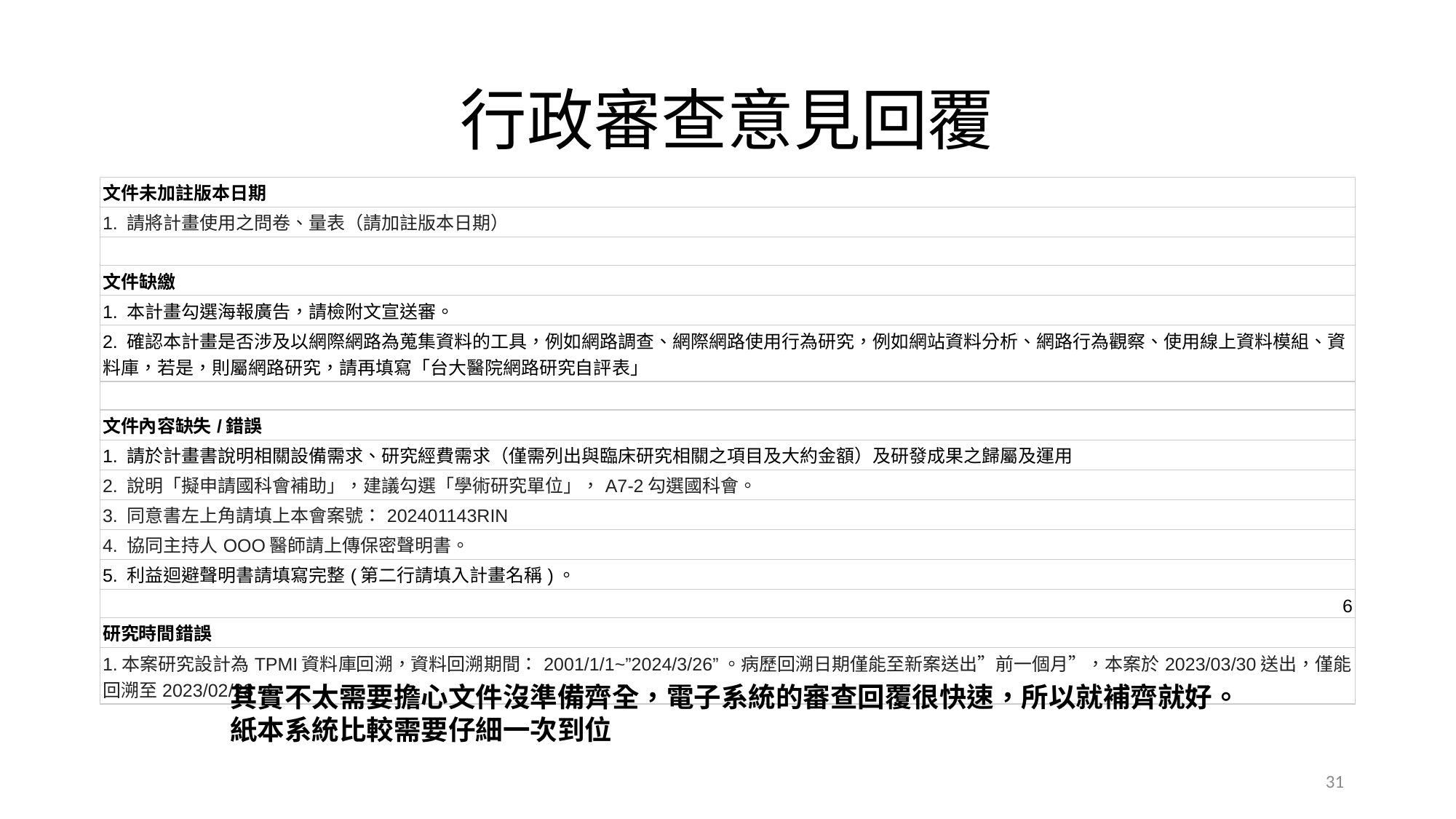

# 行政審查意見回覆
| 文件未加註版本日期 |
| --- |
| 1. 請將計畫使用之問卷、量表（請加註版本日期） |
|  |
| 文件缺繳 |
| 1. 本計畫勾選海報廣告，請檢附文宣送審。 |
| 2. 確認本計畫是否涉及以網際網路為蒐集資料的工具，例如網路調查、網際網路使用行為研究，例如網站資料分析、網路行為觀察、使用線上資料模組、資料庫，若是，則屬網路研究，請再填寫「台大醫院網路研究自評表」 |
|  |
| 文件內容缺失/錯誤 |
| 1. 請於計畫書說明相關設備需求、研究經費需求（僅需列出與臨床研究相關之項目及大約金額）及研發成果之歸屬及運用 |
| 2. 說明「擬申請國科會補助」，建議勾選「學術研究單位」，A7-2勾選國科會。 |
| 3. 同意書左上角請填上本會案號：202401143RIN |
| 4. 協同主持人OOO醫師請上傳保密聲明書。 |
| 5. 利益迴避聲明書請填寫完整(第二行請填入計畫名稱)。 |
| 6 |
| 研究時間錯誤 |
| 1.本案研究設計為TPMI資料庫回溯，資料回溯期間：2001/1/1~”2024/3/26”。病歷回溯日期僅能至新案送出”前一個月”，本案於2023/03/30送出，僅能回溯至2023/02/28。 |
其實不太需要擔心文件沒準備齊全，電子系統的審查回覆很快速，所以就補齊就好。紙本系統比較需要仔細一次到位
31